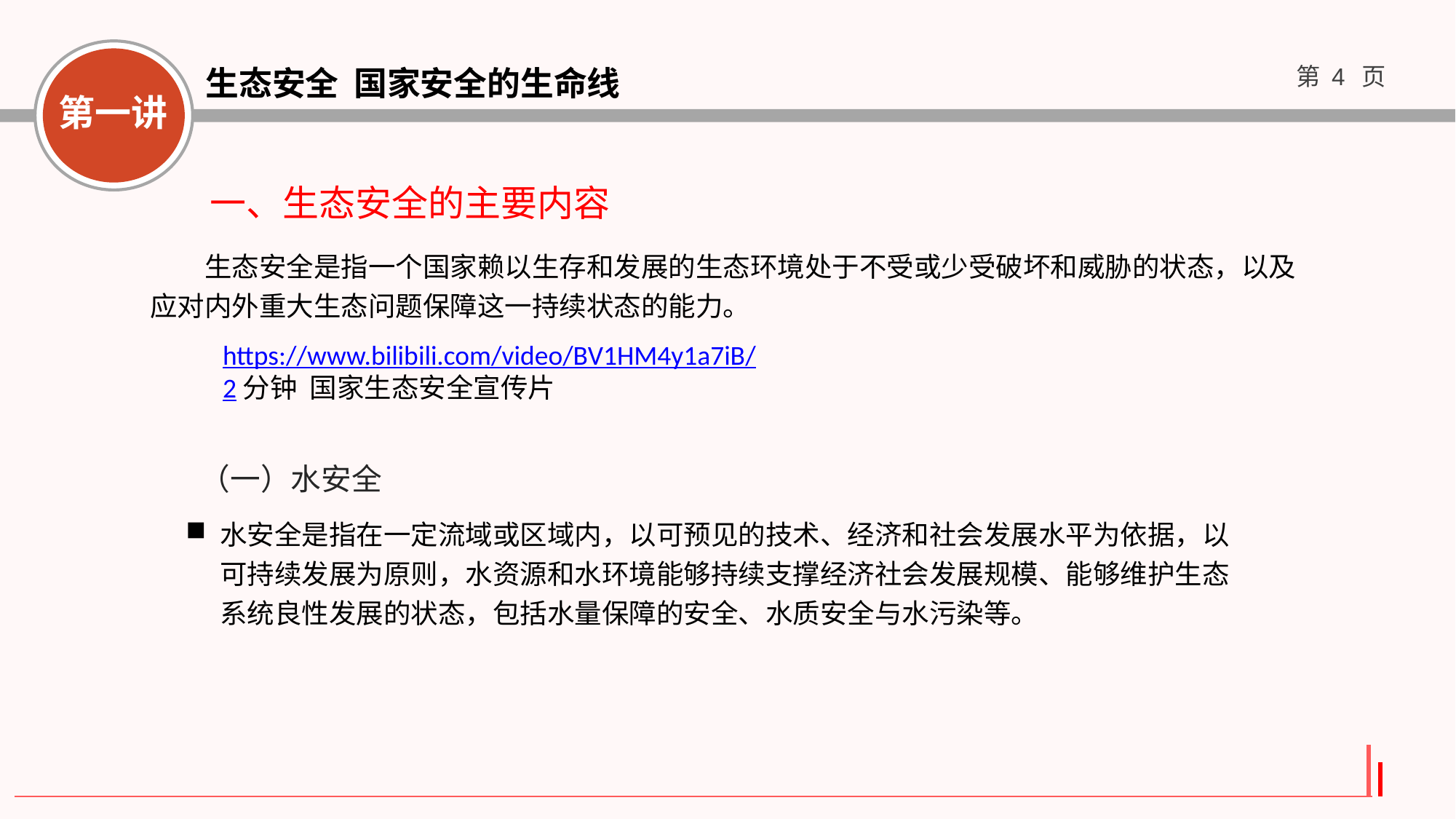

一、生态安全的主要内容
生态安全是指一个国家赖以生存和发展的生态环境处于不受或少受破坏和威胁的状态，以及应对内外重大生态问题保障这一持续状态的能力。
https://www.bilibili.com/video/BV1HM4y1a7iB/2分钟  国家生态安全宣传片
（一）水安全
水安全是指在一定流域或区域内，以可预见的技术、经济和社会发展水平为依据，以可持续发展为原则，水资源和水环境能够持续支撑经济社会发展规模、能够维护生态系统良性发展的状态，包括水量保障的安全、水质安全与水污染等。